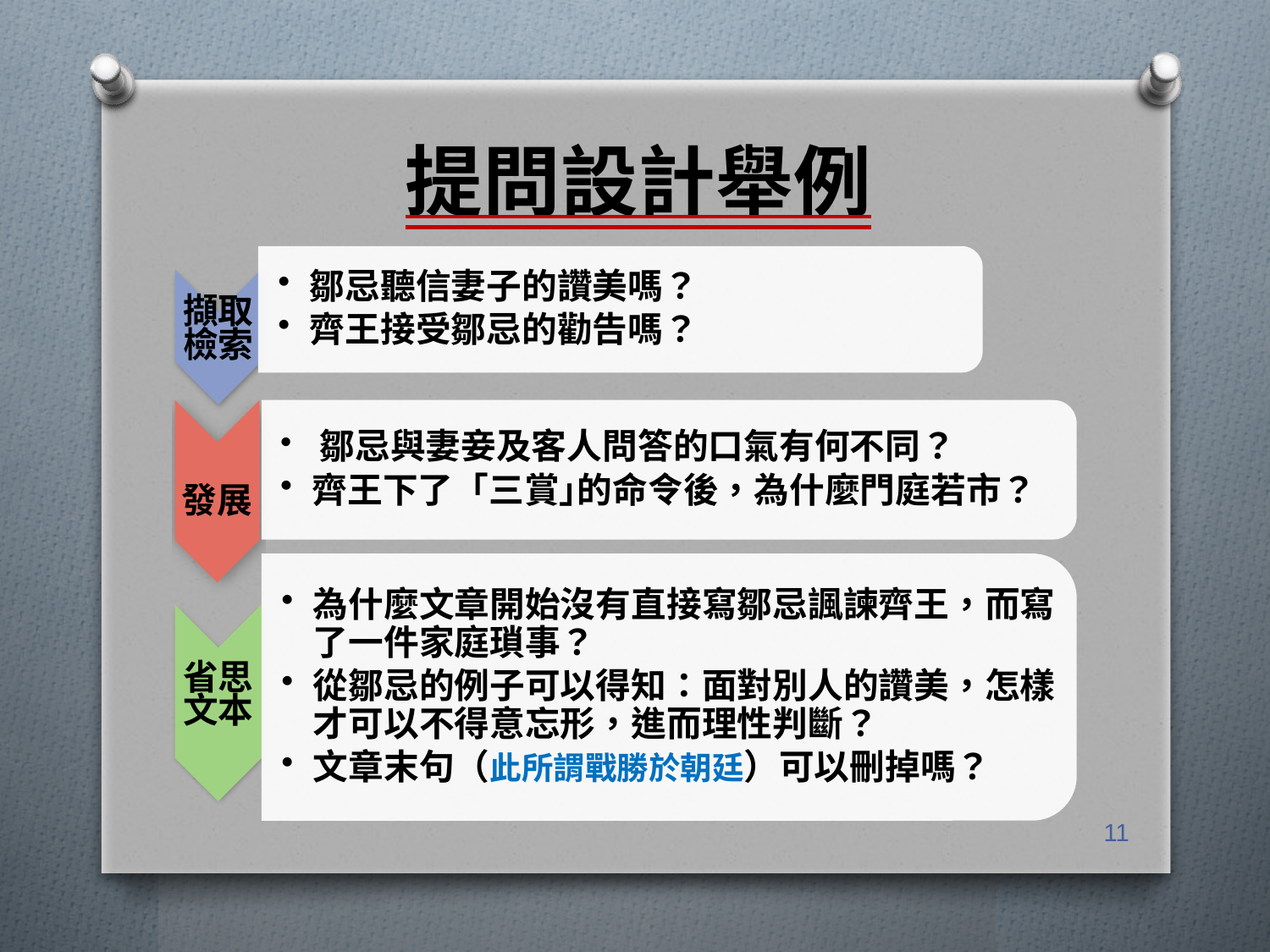

# 提問設計舉例
擷取
檢索
鄒忌聽信妻子的讚美嗎？
齊王接受鄒忌的勸告嗎？
發展
解釋
 鄒忌與妻妾及客人問答的口氣有何不同？
齊王下了「三賞｣的命令後，為什麼門庭若市？
省思
文本
為什麼文章開始沒有直接寫鄒忌諷諫齊王，而寫了一件家庭瑣事？
從鄒忌的例子可以得知：面對別人的讚美，怎樣才可以不得意忘形，進而理性判斷？
文章末句（此所謂戰勝於朝廷）可以刪掉嗎？
11